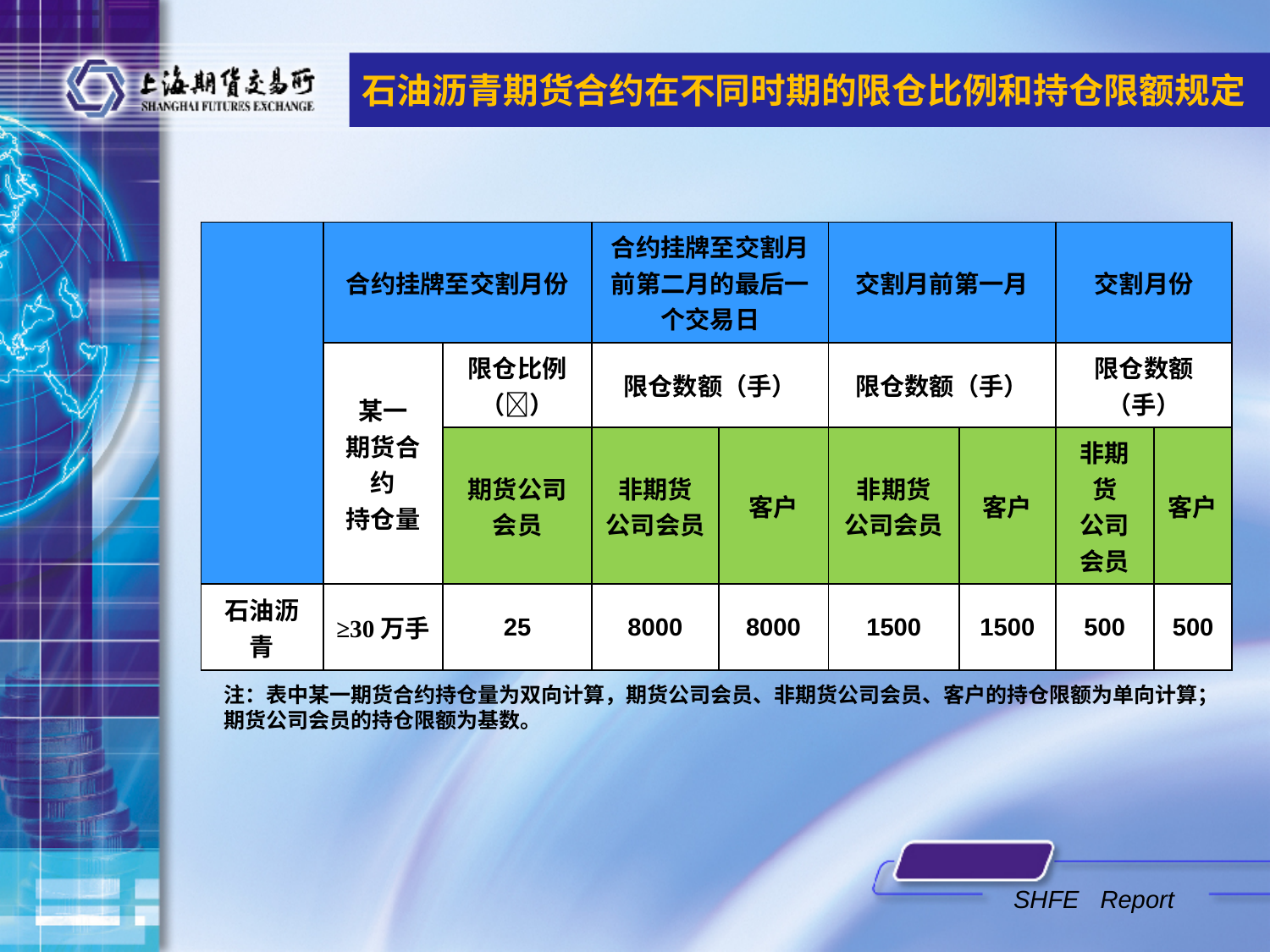

石油沥青期货合约在不同时期的限仓比例和持仓限额规定
|  | 合约挂牌至交割月份 |  | 合约挂牌至交割月前第二月的最后一个交易日 |  | 交割月前第一月 |  | 交割月份 |  |
| --- | --- | --- | --- | --- | --- | --- | --- | --- |
|  | 某一 期货合约 持仓量 | 限仓比例（%） | 限仓数额（手） |  | 限仓数额（手） |  | 限仓数额（手） |  |
|  |  | 期货公司 会员 | 非期货 公司会员 | 客户 | 非期货 公司会员 | 客户 | 非期货 公司会员 | 客户 |
| 石油沥青 | ≥30万手 | 25 | 8000 | 8000 | 1500 | 1500 | 500 | 500 |
注：表中某一期货合约持仓量为双向计算，期货公司会员、非期货公司会员、客户的持仓限额为单向计算；期货公司会员的持仓限额为基数。